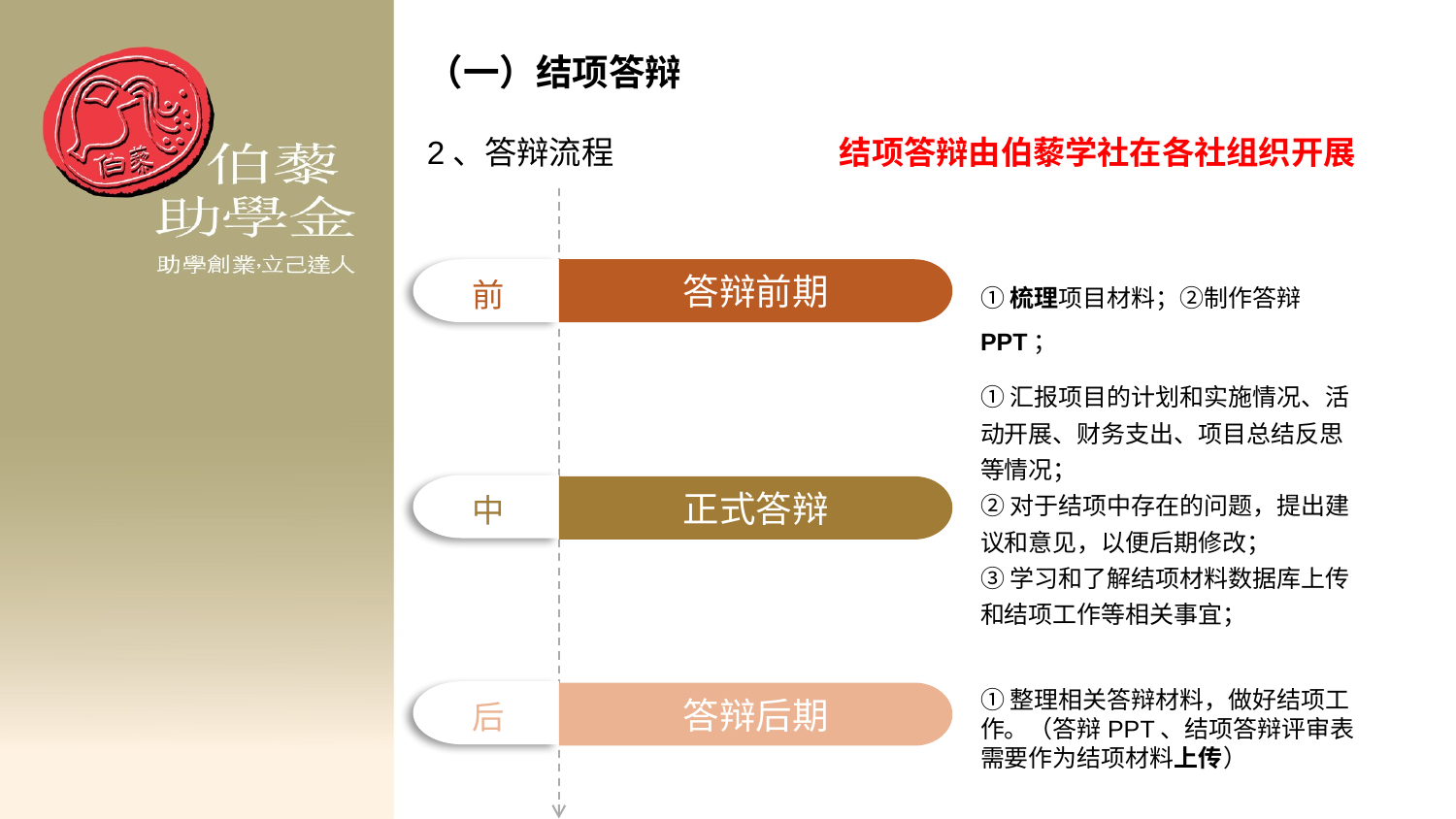

（一）结项答辩
2、答辩流程                               结项答辩由伯藜学社在各社组织开展
前
答辩前期
①梳理项目材料；②制作答辩PPT；
①汇报项目的计划和实施情况、活动开展、财务支出、项目总结反思等情况；
②对于结项中存在的问题，提出建议和意见，以便后期修改；
③学习和了解结项材料数据库上传和结项工作等相关事宜；
中
正式答辩
①整理相关答辩材料，做好结项工作。（答辩PPT、结项答辩评审表需要作为结项材料上传）
后
答辩后期